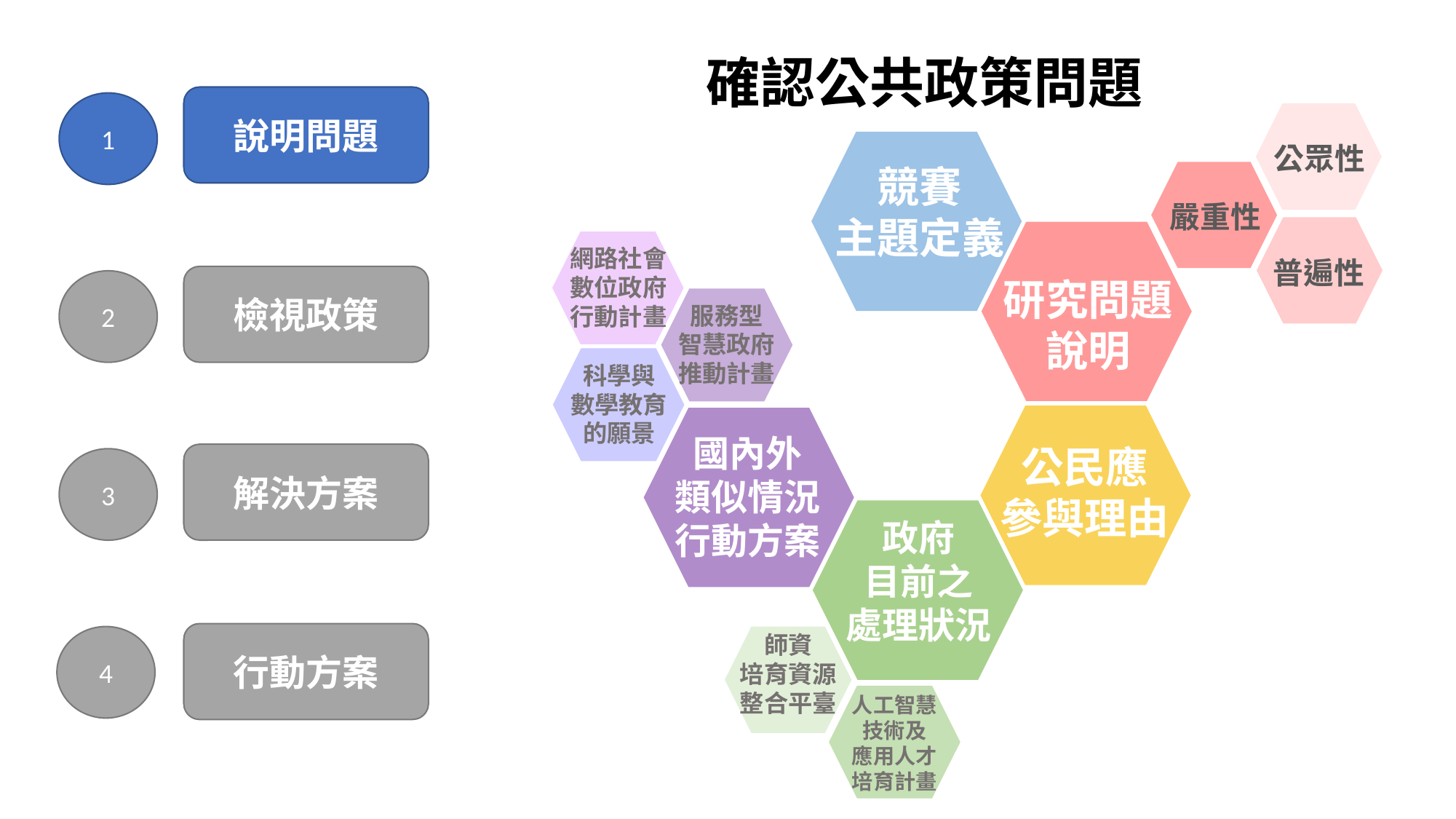

確認公共政策問題

說明問題

1

檢視政策

2

解決方案

3

行動方案

4

公眾性

競賽
主題定義

研究問題
說明

國內外
類似情況
行動方案
公民應
參與理由

政府
目前之
處理狀況

嚴重性

普遍性
師資
培育資源
整合平臺

人工智慧
技術及
應用人才
培育計畫

網路社會
數位政府
行動計畫

服務型
智慧政府
推動計畫

科學與
數學教育
的願景